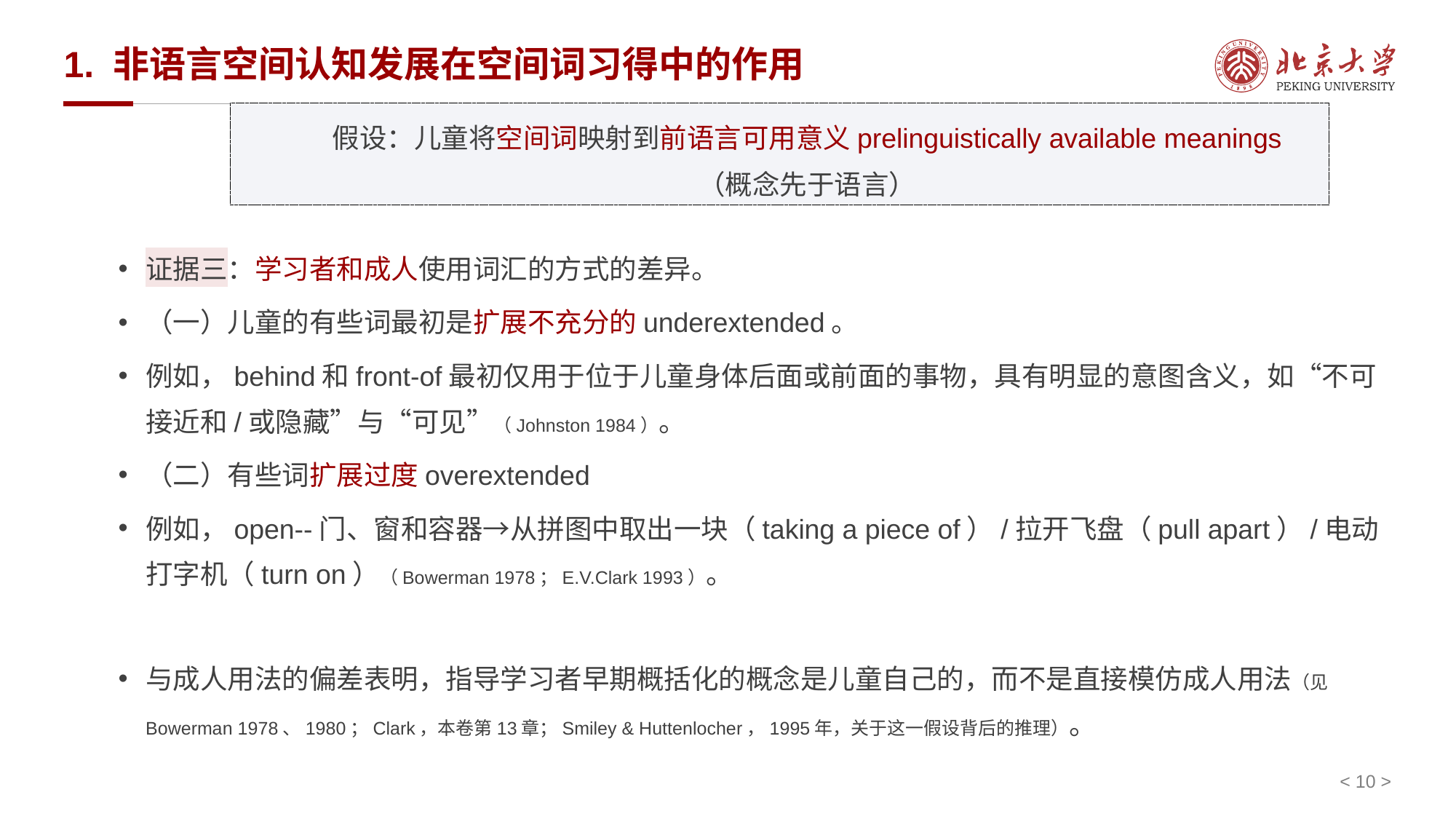

# 1. 非语言空间认知发展在空间词习得中的作用
假设：儿童将空间词映射到前语言可用意义prelinguistically available meanings
（概念先于语言）
证据三：学习者和成人使用词汇的方式的差异。
（一）儿童的有些词最初是扩展不充分的underextended。
例如，behind和front-of最初仅用于位于儿童身体后面或前面的事物，具有明显的意图含义，如“不可接近和/或隐藏”与“可见”（Johnston 1984）。
（二）有些词扩展过度overextended
例如，open--门、窗和容器→从拼图中取出一块（taking a piece of）/拉开飞盘（pull apart）/电动打字机（turn on）（Bowerman 1978；E.V.Clark 1993）。

与成人用法的偏差表明，指导学习者早期概括化的概念是儿童自己的，而不是直接模仿成人用法（见Bowerman 1978、1980；Clark，本卷第13章；Smiley & Huttenlocher，1995年，关于这一假设背后的推理）。
< 10 >